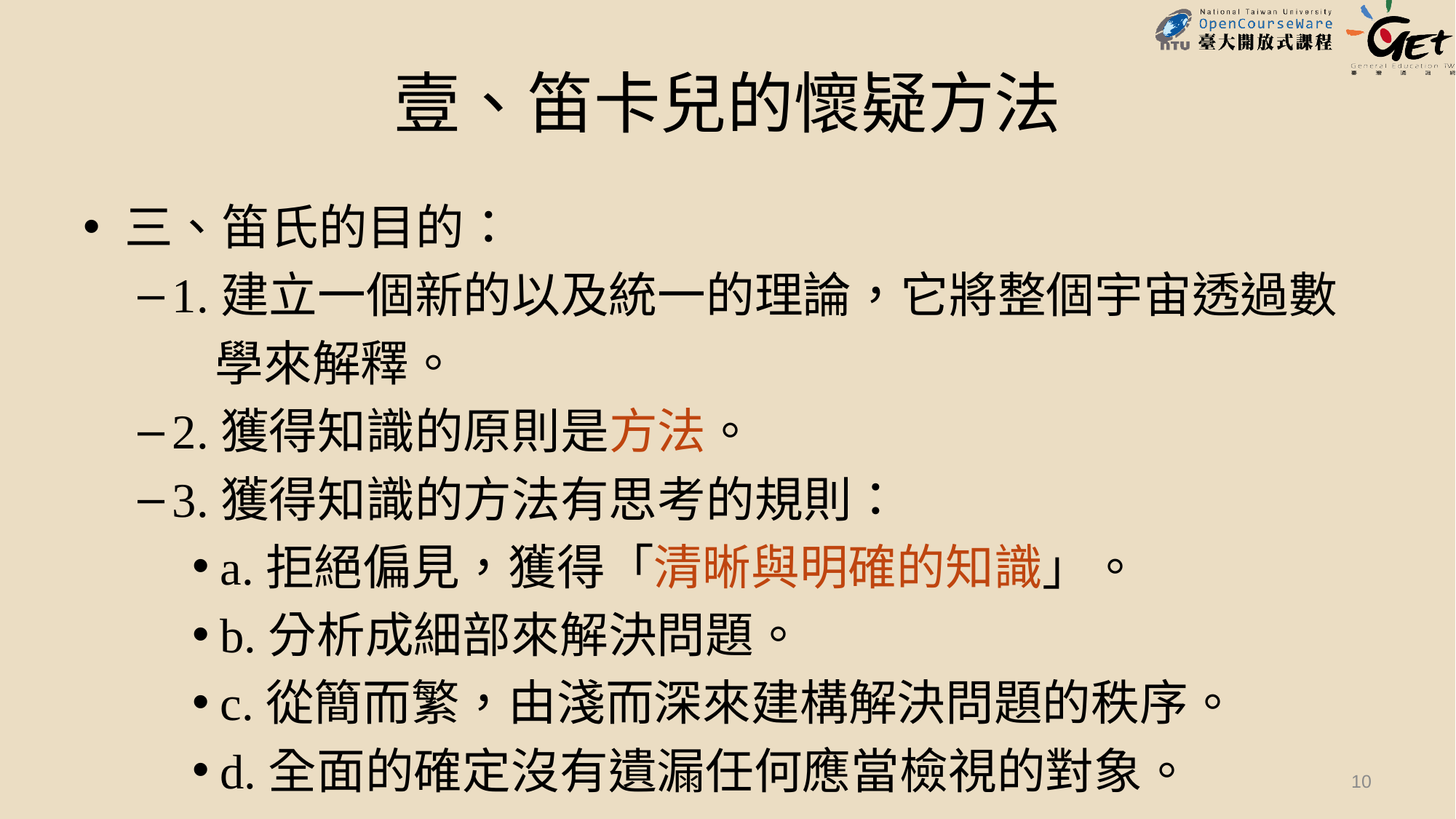

# 壹、笛卡兒的懷疑方法
三、笛氏的目的：
1.建立一個新的以及統一的理論，它將整個宇宙透過數
      學來解釋。
2.獲得知識的原則是方法。
3.獲得知識的方法有思考的規則：
a.拒絕偏見，獲得「清晰與明確的知識」。
b.分析成細部來解決問題。
c.從簡而繁，由淺而深來建構解決問題的秩序。
d.全面的確定沒有遺漏任何應當檢視的對象。
10